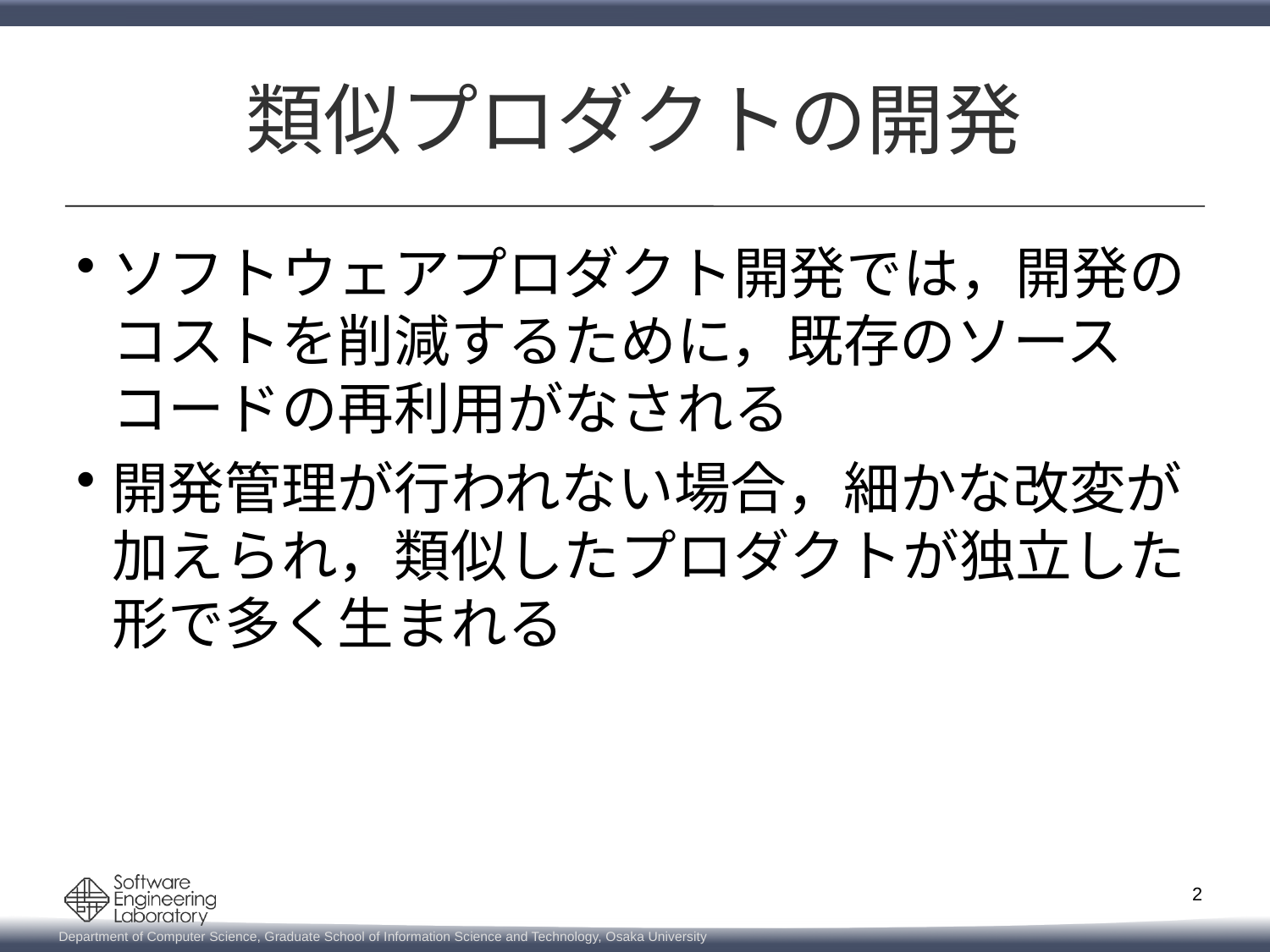

# 類似プロダクトの開発
ソフトウェアプロダクト開発では，開発のコストを削減するために，既存のソースコードの再利用がなされる
開発管理が行われない場合，細かな改変が加えられ，類似したプロダクトが独立した形で多く生まれる
2